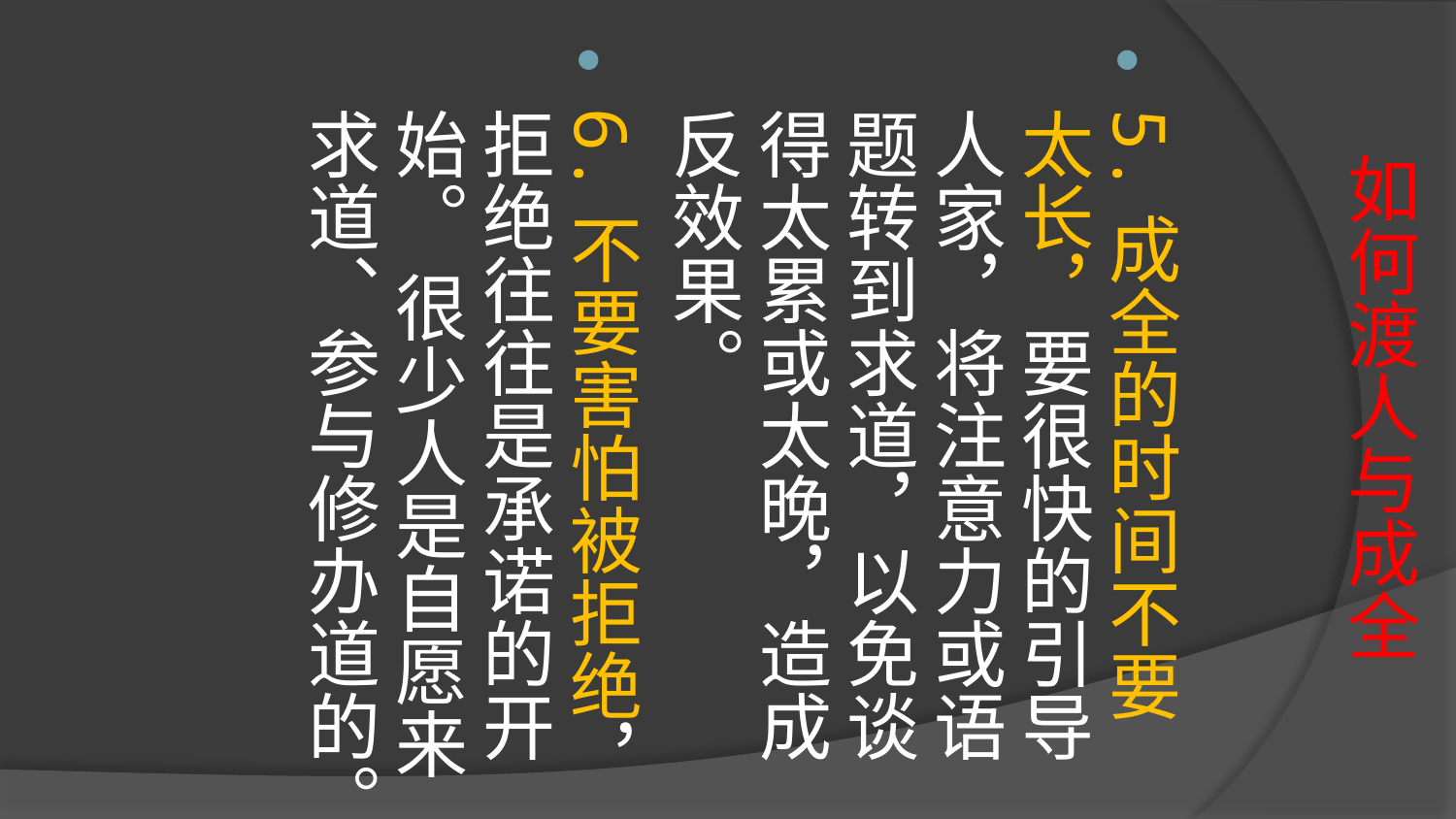

# 如何渡人与成全
5.成全的时间不要太长，要很快的引导人家，将注意力或语题转到求道，以免谈得太累或太晚，造成反效果。
6.不要害怕被拒绝，拒绝往往是承诺的开始。 很少人是自愿来求道、参与修办道的。